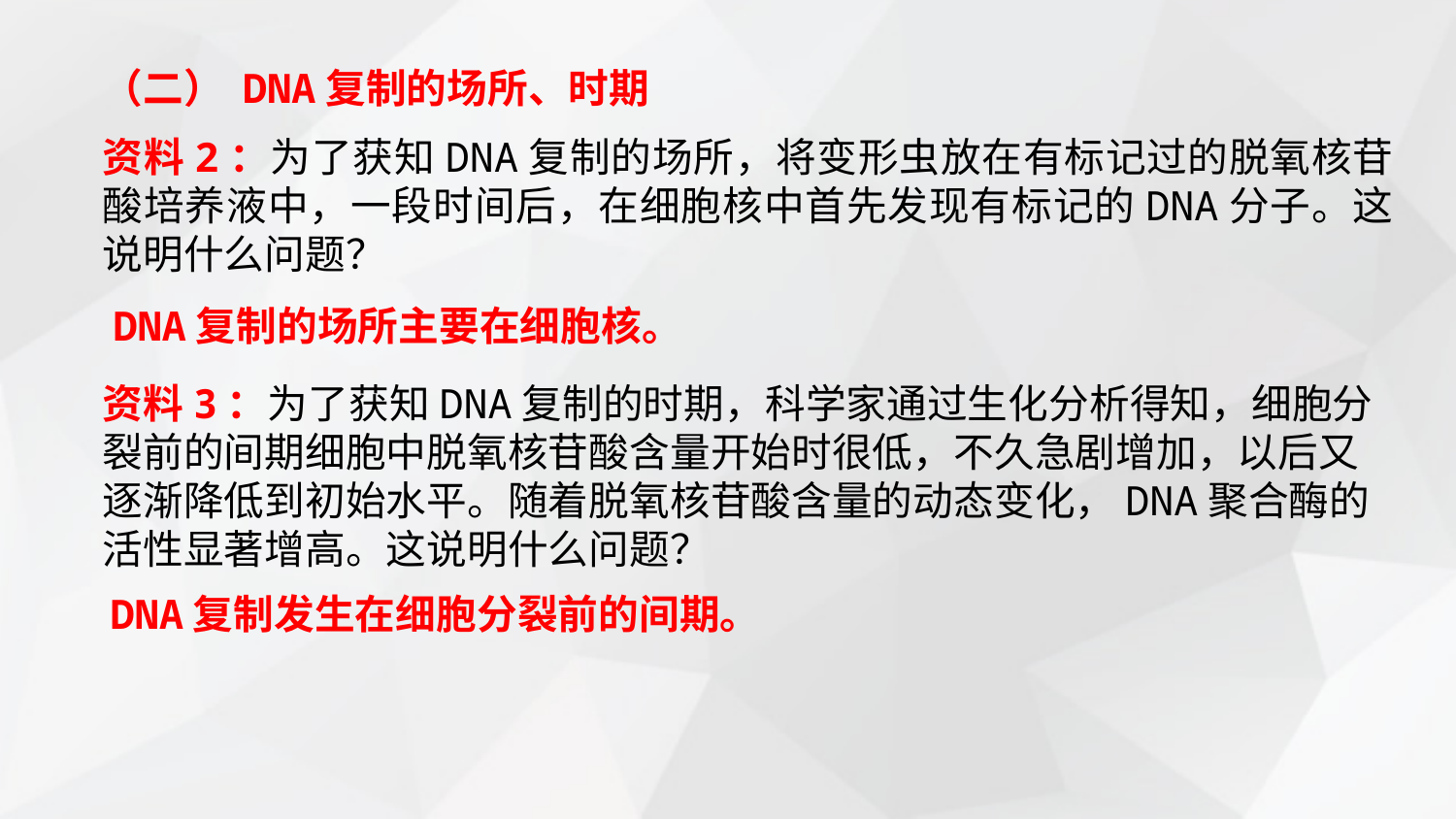

（二） DNA复制的场所、时期
资料2：为了获知DNA复制的场所，将变形虫放在有标记过的脱氧核苷酸培养液中，一段时间后，在细胞核中首先发现有标记的DNA分子。这说明什么问题？
DNA复制的场所主要在细胞核。
资料3：为了获知DNA复制的时期，科学家通过生化分析得知，细胞分裂前的间期细胞中脱氧核苷酸含量开始时很低，不久急剧增加，以后又逐渐降低到初始水平。随着脱氧核苷酸含量的动态变化，DNA聚合酶的活性显著增高。这说明什么问题？
DNA复制发生在细胞分裂前的间期。